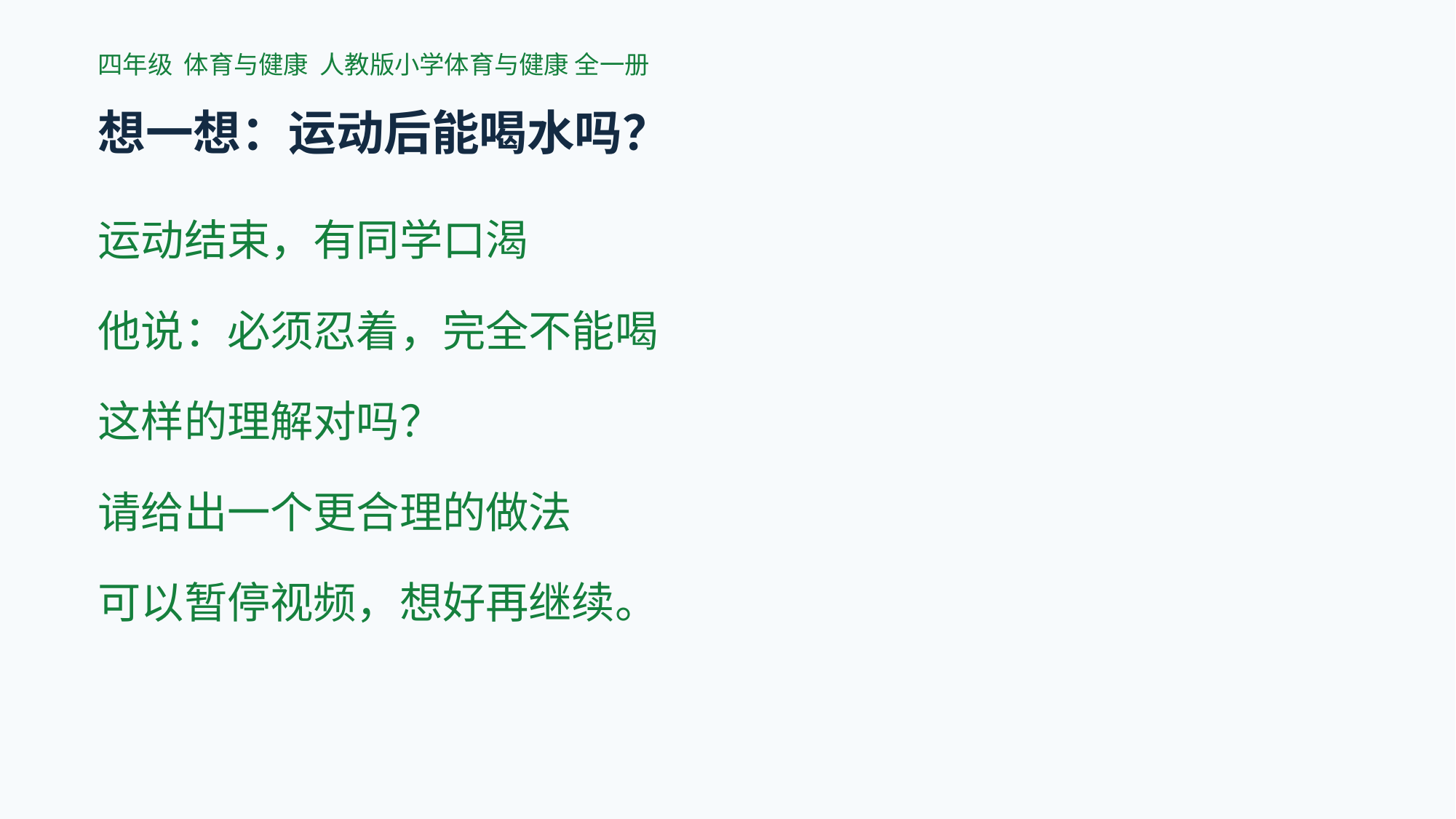

四年级  体育与健康  人教版小学体育与健康 全一册
想一想：运动后能喝水吗？
运动结束，有同学口渴
他说：必须忍着，完全不能喝
这样的理解对吗？
请给出一个更合理的做法
可以暂停视频，想好再继续。